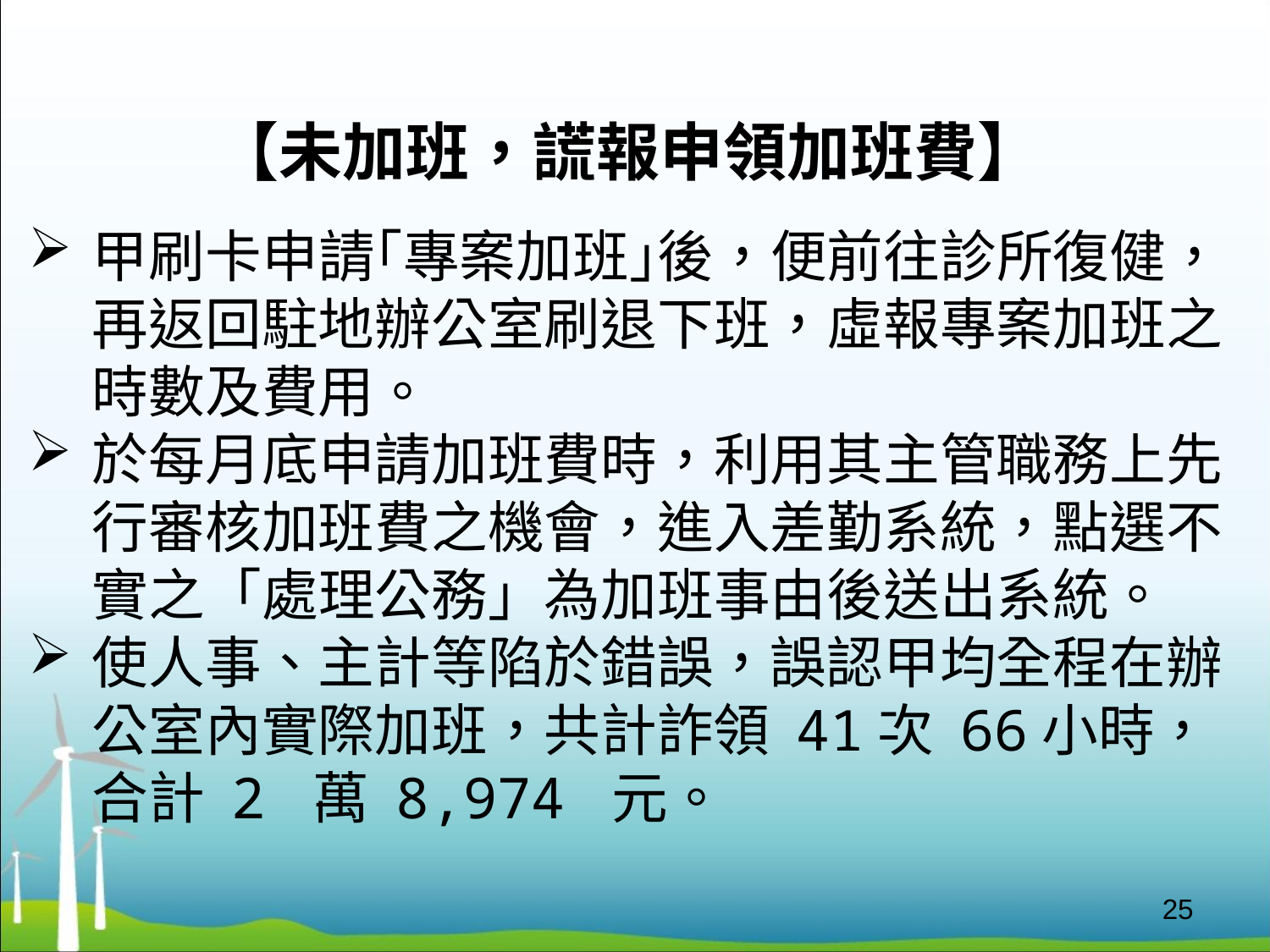

【未加班，謊報申領加班費】
甲刷卡申請｢專案加班｣後，便前往診所復健，再返回駐地辦公室刷退下班，虛報專案加班之時數及費用。
於每月底申請加班費時，利用其主管職務上先行審核加班費之機會，進入差勤系統，點選不實之「處理公務」為加班事由後送出系統。
使人事、主計等陷於錯誤，誤認甲均全程在辦公室內實際加班，共計詐領 41次 66小時，合計 2 萬 8,974 元。
25